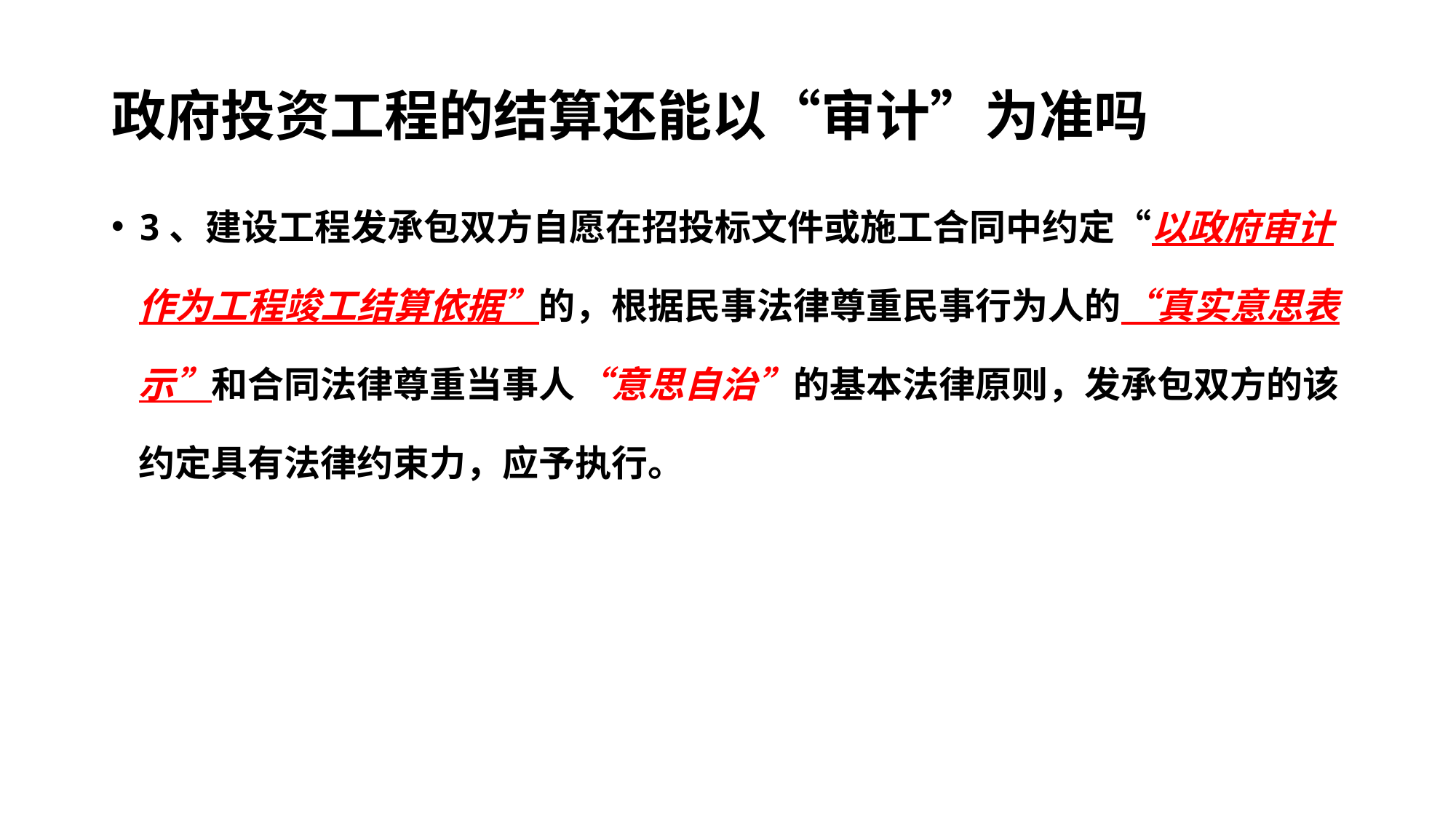

# 政府投资工程的结算还能以“审计”为准吗
3、建设工程发承包双方自愿在招投标文件或施工合同中约定“以政府审计作为工程竣工结算依据”的，根据民事法律尊重民事行为人的“真实意思表示”和合同法律尊重当事人“意思自治”的基本法律原则，发承包双方的该约定具有法律约束力，应予执行。